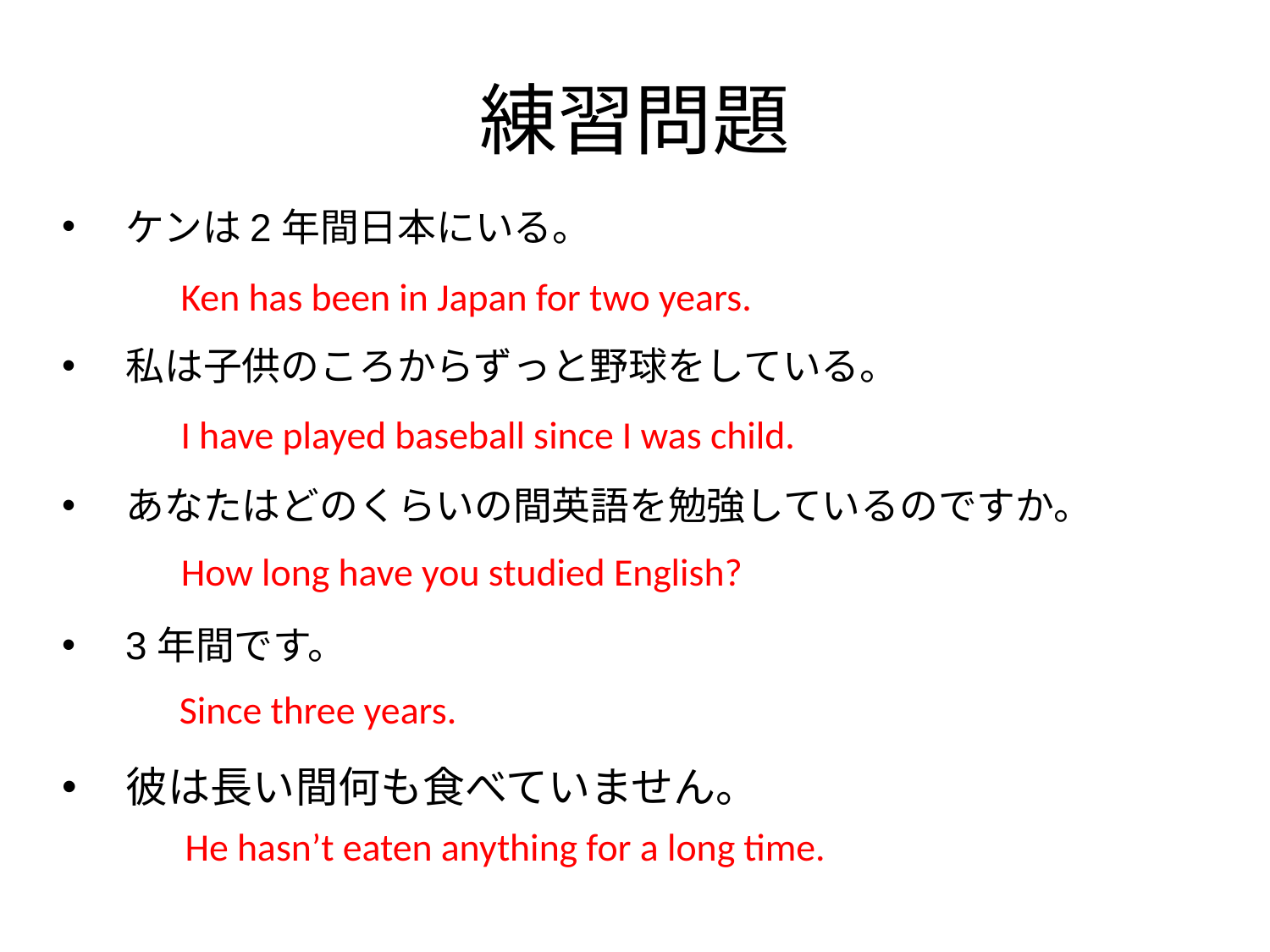

# 練習問題
ケンは2年間日本にいる。

私は子供のころからずっと野球をしている。

あなたはどのくらいの間英語を勉強しているのですか。

3年間です。

彼は長い間何も食べていません。

Ken has been in Japan for two years.
I have played baseball since I was child.
How long have you studied English?
Since three years.
He hasn’t eaten anything for a long time.